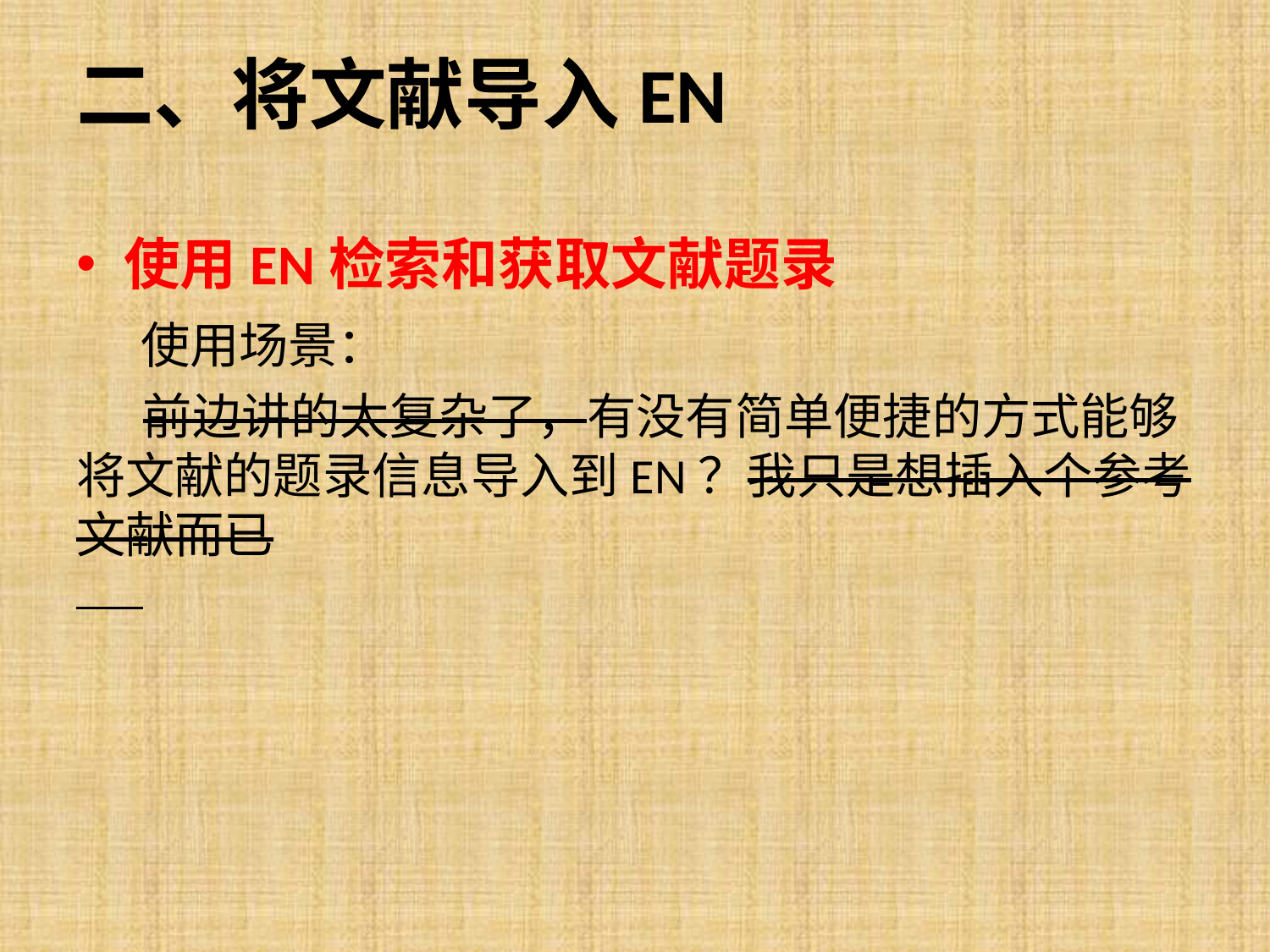

# 二、将文献导入EN
使用EN检索和获取文献题录
    使用场景：
     前边讲的太复杂了，有没有简单便捷的方式能够将文献的题录信息导入到EN？我只是想插入个参考文献而已